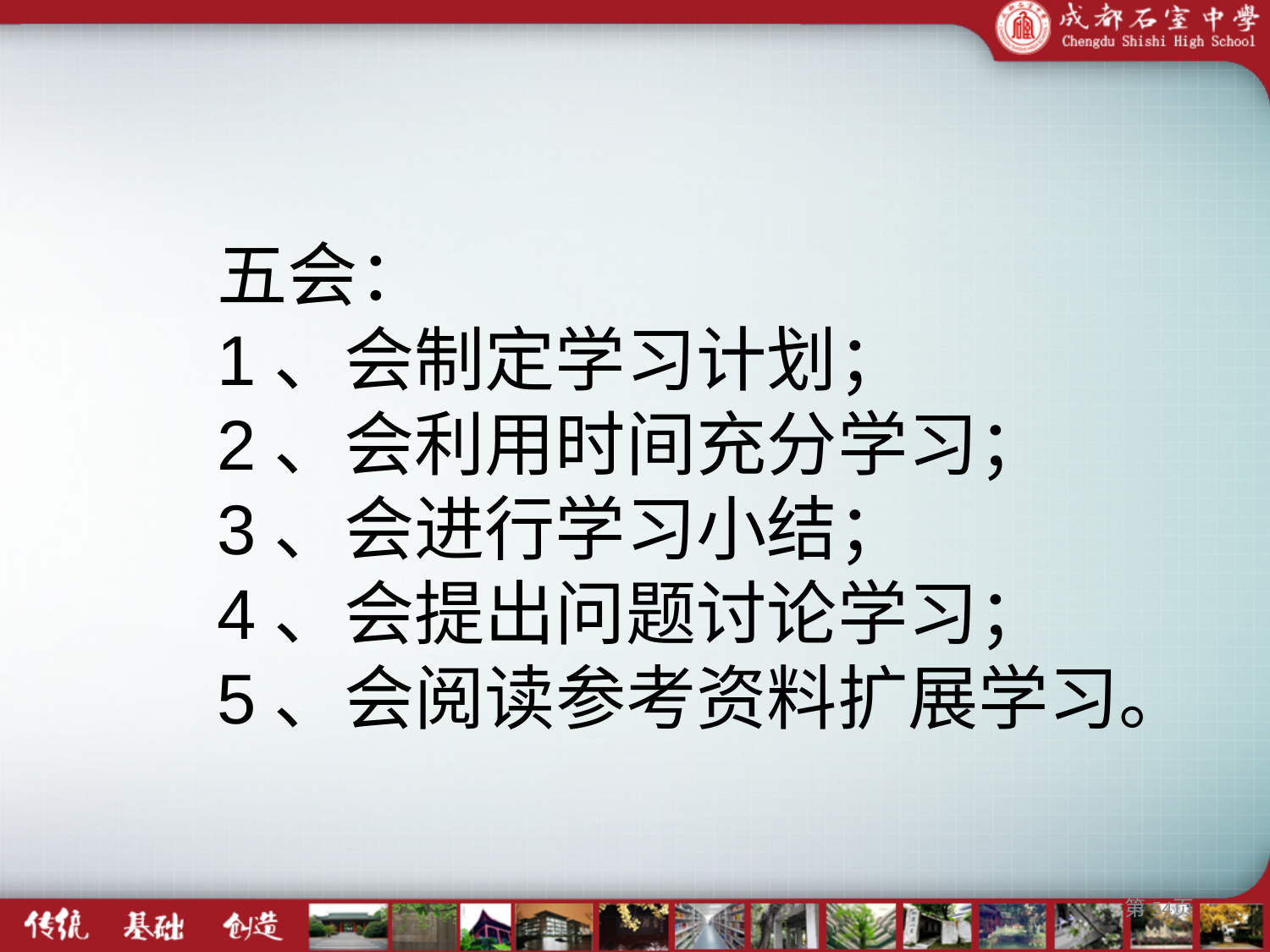

五会：
1、会制定学习计划；
2、会利用时间充分学习；
3、会进行学习小结；
4、会提出问题讨论学习；
5、会阅读参考资料扩展学习。
第54页